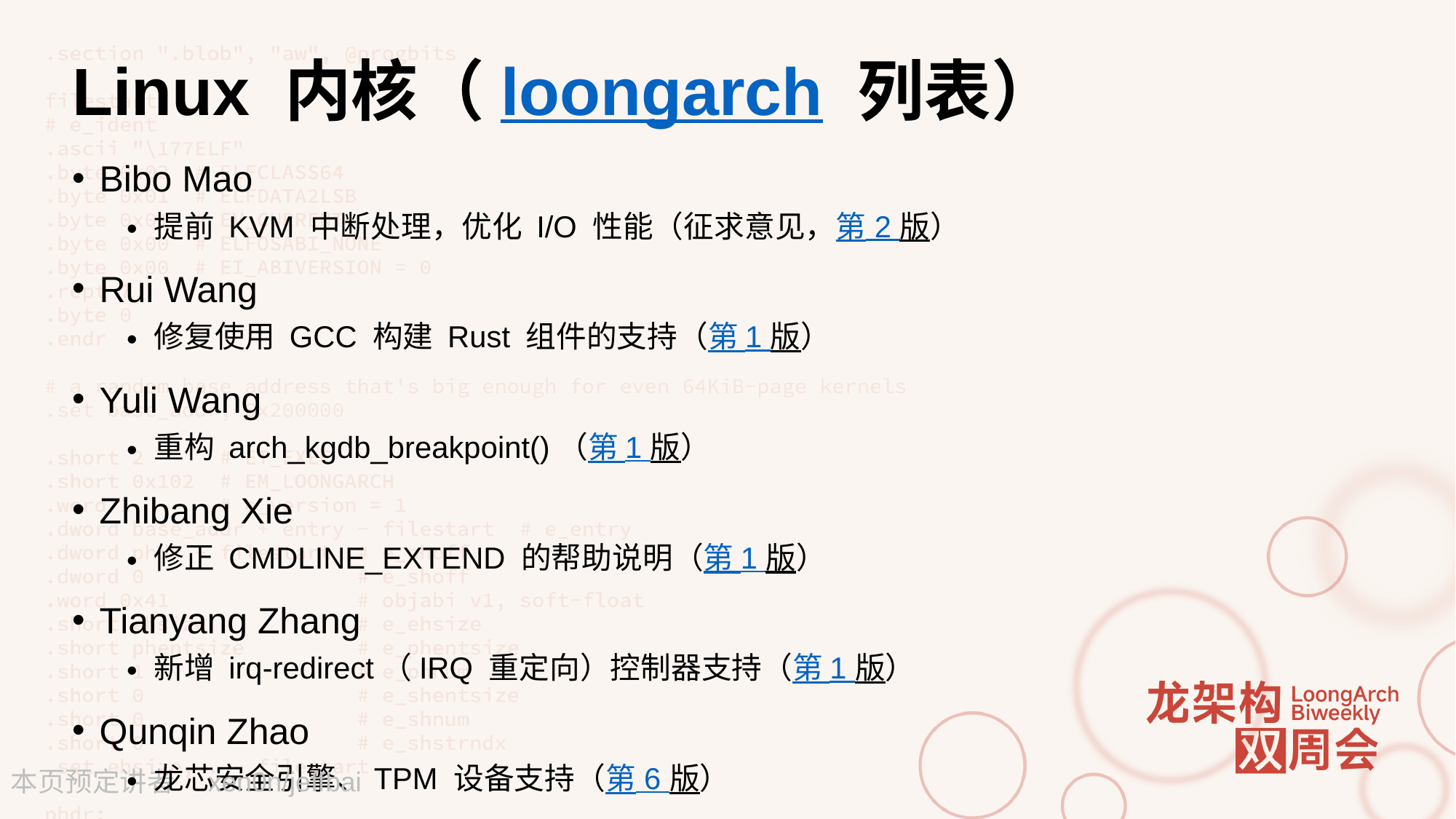

# Linux 内核（loongarch 列表）
Bibo Mao
提前 KVM 中断处理，优化 I/O 性能（征求意见，第 2 版）
Rui Wang
修复使用 GCC 构建 Rust 组件的支持（第 1 版）
Yuli Wang
重构 arch_kgdb_breakpoint()（第 1 版）
Zhibang Xie
修正 CMDLINE_EXTEND 的帮助说明（第 1 版）
Tianyang Zhang
新增 irq-redirect（IRQ 重定向）控制器支持（第 1 版）
Qunqin Zhao
龙芯安全引擎、TPM 设备支持（第 6 版）
xen0n/jeffbai